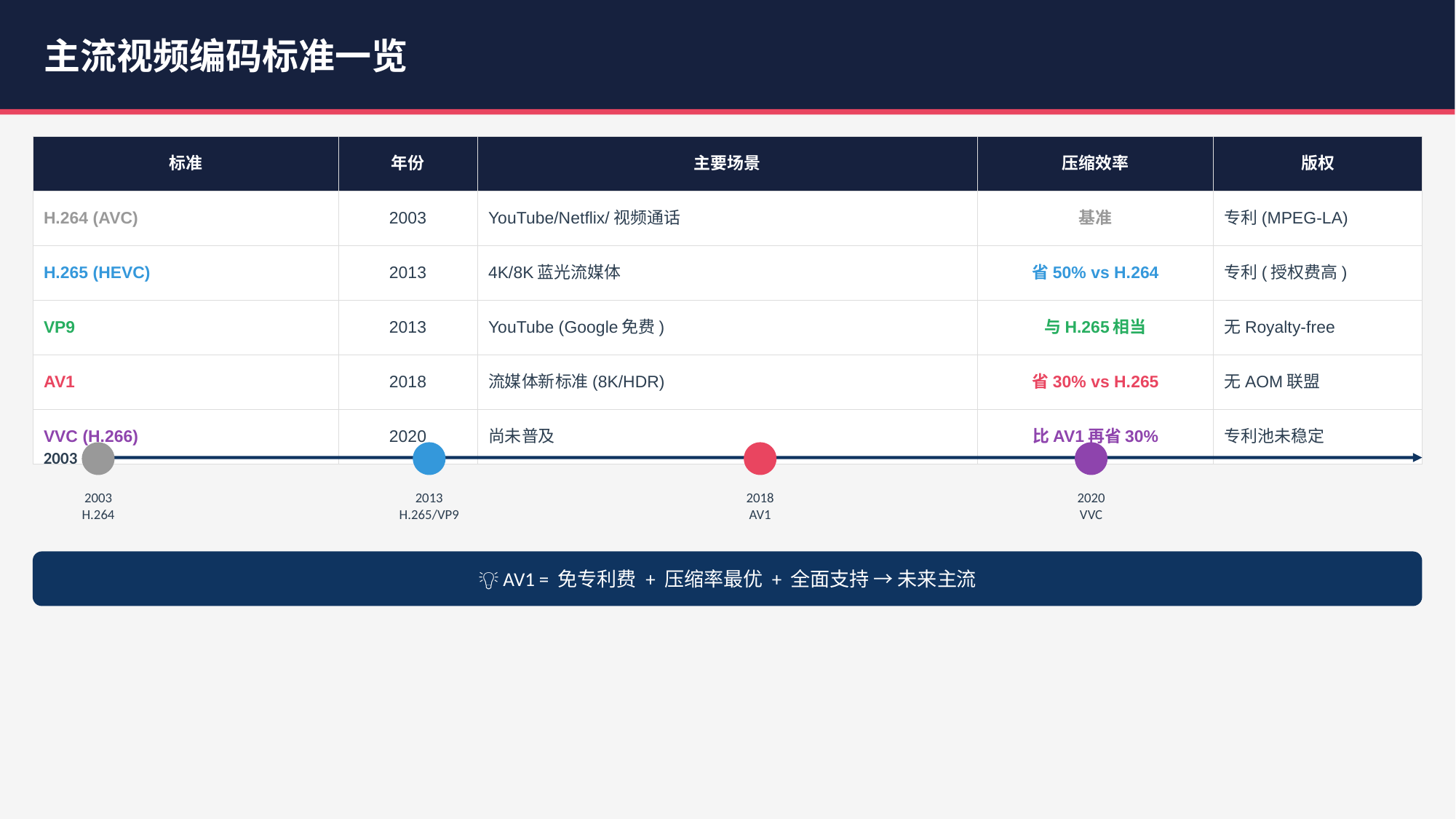

主流视频编码标准一览

| 标准 | 年份 | 主要场景 | 压缩效率 | 版权 |
| --- | --- | --- | --- | --- |
| H.264 (AVC) | 2003 | YouTube/Netflix/视频通话 | 基准 | 专利(MPEG-LA) |
| H.265 (HEVC) | 2013 | 4K/8K蓝光流媒体 | 省50% vs H.264 | 专利(授权费高) |
| VP9 | 2013 | YouTube (Google免费) | 与H.265相当 | 无Royalty-free |
| AV1 | 2018 | 流媒体新标准(8K/HDR) | 省30% vs H.265 | 无AOM联盟 |
| VVC (H.266) | 2020 | 尚未普及 | 比AV1再省30% | 专利池未稳定 |
2003

2003
H.264
2013
H.265/VP9
2018
AV1
2020
VVC

💡 AV1 = 免专利费 + 压缩率最优 + 全面支持 → 未来主流